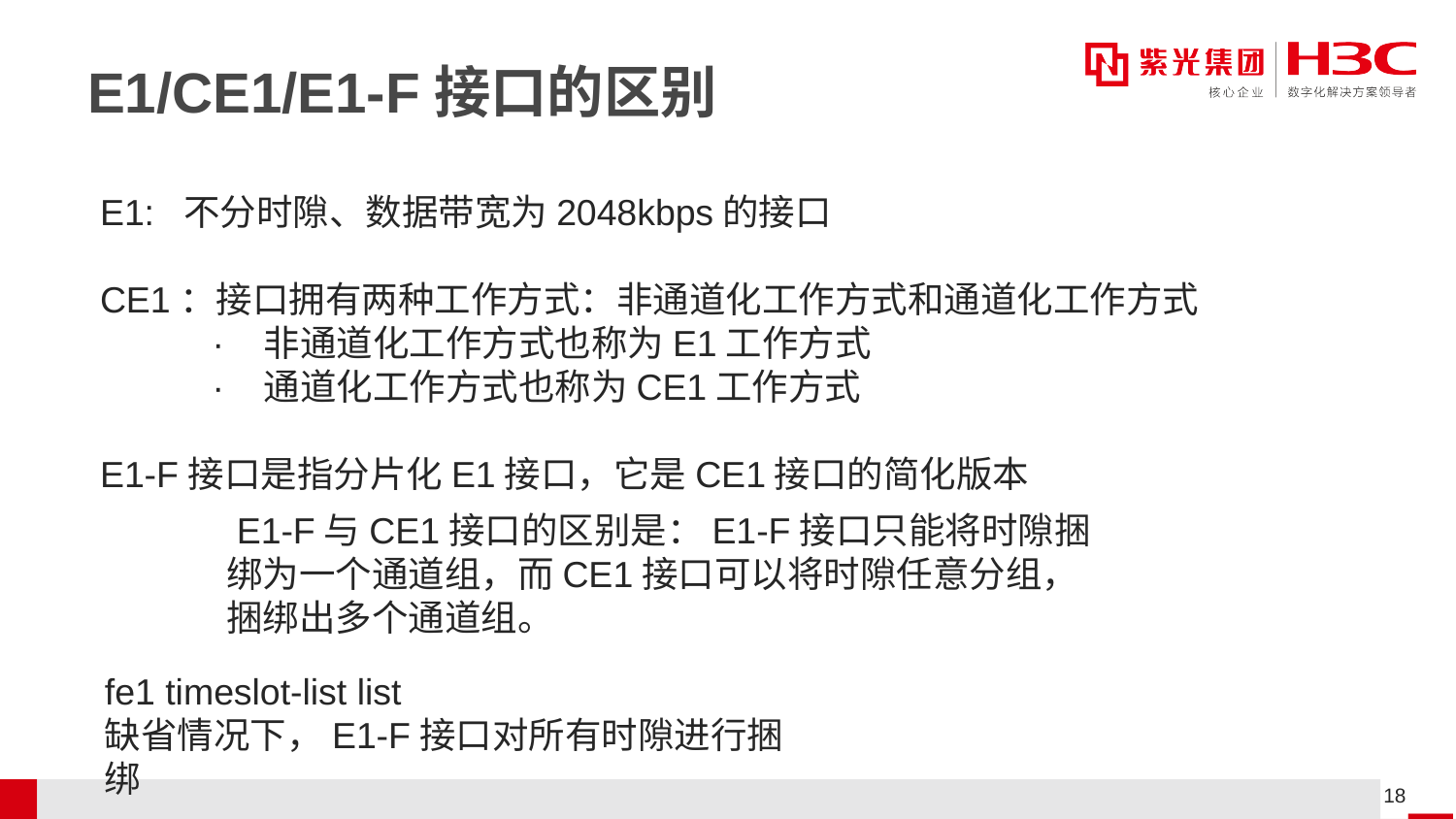

# E1/CE1/E1-F接口的区别
E1:  不分时隙、数据带宽为2048kbps的接口

CE1：接口拥有两种工作方式：非通道化工作方式和通道化工作方式
           ·   非通道化工作方式也称为E1工作方式
           ·   通道化工作方式也称为CE1工作方式

E1-F接口是指分片化E1接口，它是CE1接口的简化版本
 E1-F与CE1接口的区别是：E1-F接口只能将时隙捆绑为一个通道组，而CE1接口可以将时隙任意分组，捆绑出多个通道组。
fe1 timeslot-list list
缺省情况下，E1-F接口对所有时隙进行捆绑